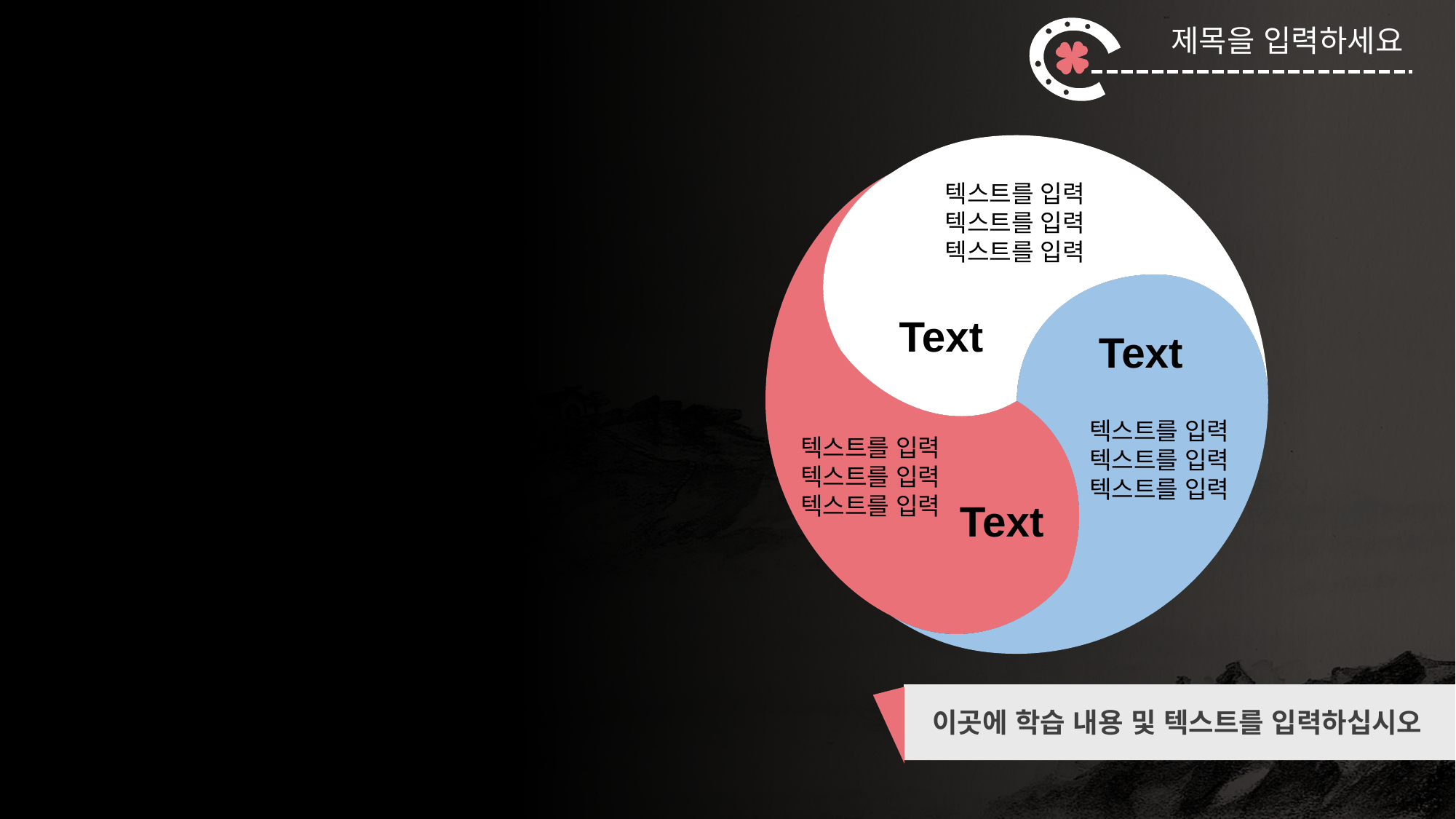

제목을 입력하세요

텍스트를 입력
텍스트를 입력
텍스트를 입력
Text
Text
텍스트를 입력
텍스트를 입력
텍스트를 입력
텍스트를 입력
텍스트를 입력
텍스트를 입력
Text

이곳에 학습 내용 및 텍스트를 입력하십시오